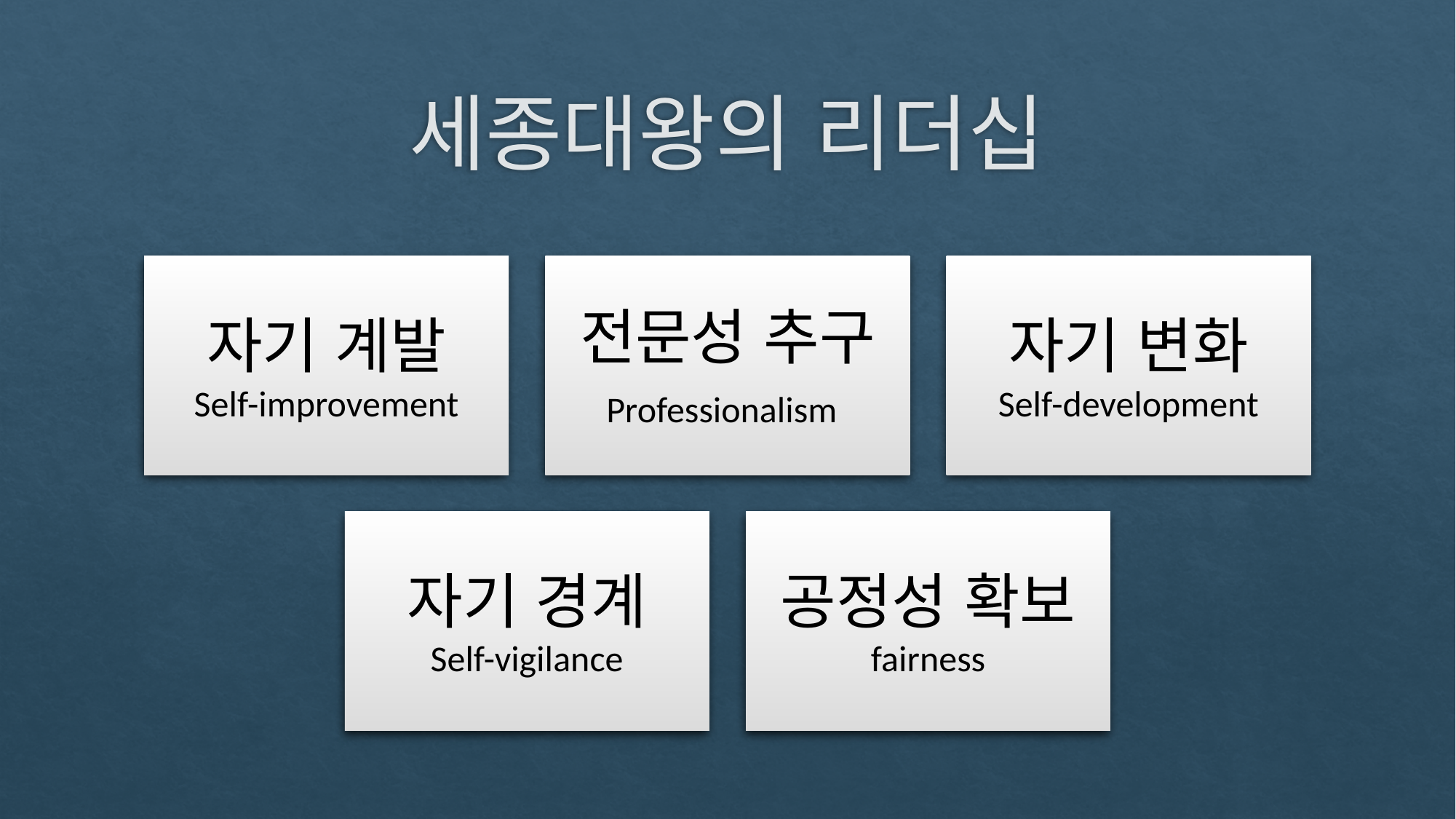

# 세종대왕의 리더십
자기 계발
Self-improvement
전문성 추구
Professionalism
자기 변화
Self-development
자기 경계
Self-vigilance
공정성 확보
fairness